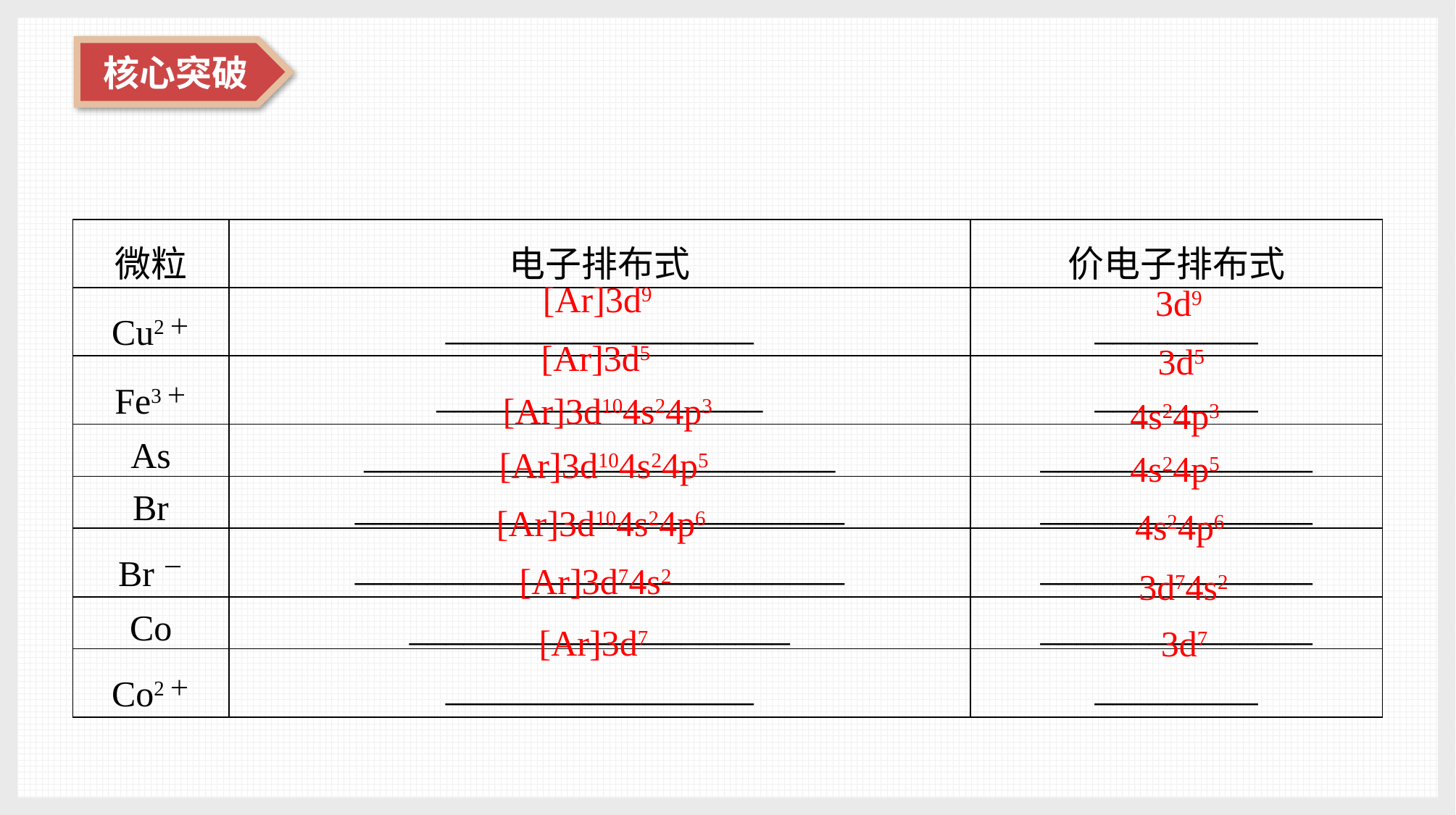

| 微粒 | 电子排布式 | 价电子排布式 |
| --- | --- | --- |
| Cu2＋ | \_\_\_\_\_\_\_\_\_\_\_\_\_\_\_\_\_ | \_\_\_\_\_\_\_\_\_ |
| Fe3＋ | \_\_\_\_\_\_\_\_\_\_\_\_\_\_\_\_\_\_ | \_\_\_\_\_\_\_\_\_ |
| As | \_\_\_\_\_\_\_\_\_\_\_\_\_\_\_\_\_\_\_\_\_\_\_\_\_\_ | \_\_\_\_\_\_\_\_\_\_\_\_\_\_\_ |
| Br | \_\_\_\_\_\_\_\_\_\_\_\_\_\_\_\_\_\_\_\_\_\_\_\_\_\_\_ | \_\_\_\_\_\_\_\_\_\_\_\_\_\_\_ |
| Br－ | \_\_\_\_\_\_\_\_\_\_\_\_\_\_\_\_\_\_\_\_\_\_\_\_\_\_\_ | \_\_\_\_\_\_\_\_\_\_\_\_\_\_\_ |
| Co | \_\_\_\_\_\_\_\_\_\_\_\_\_\_\_\_\_\_\_\_\_ | \_\_\_\_\_\_\_\_\_\_\_\_\_\_\_ |
| Co2＋ | \_\_\_\_\_\_\_\_\_\_\_\_\_\_\_\_\_ | \_\_\_\_\_\_\_\_\_ |
[Ar]3d9
3d9
[Ar]3d5
3d5
[Ar]3d104s24p3
4s24p3
[Ar]3d104s24p5
4s24p5
[Ar]3d104s24p6
4s24p6
[Ar]3d74s2
3d74s2
[Ar]3d7
3d7